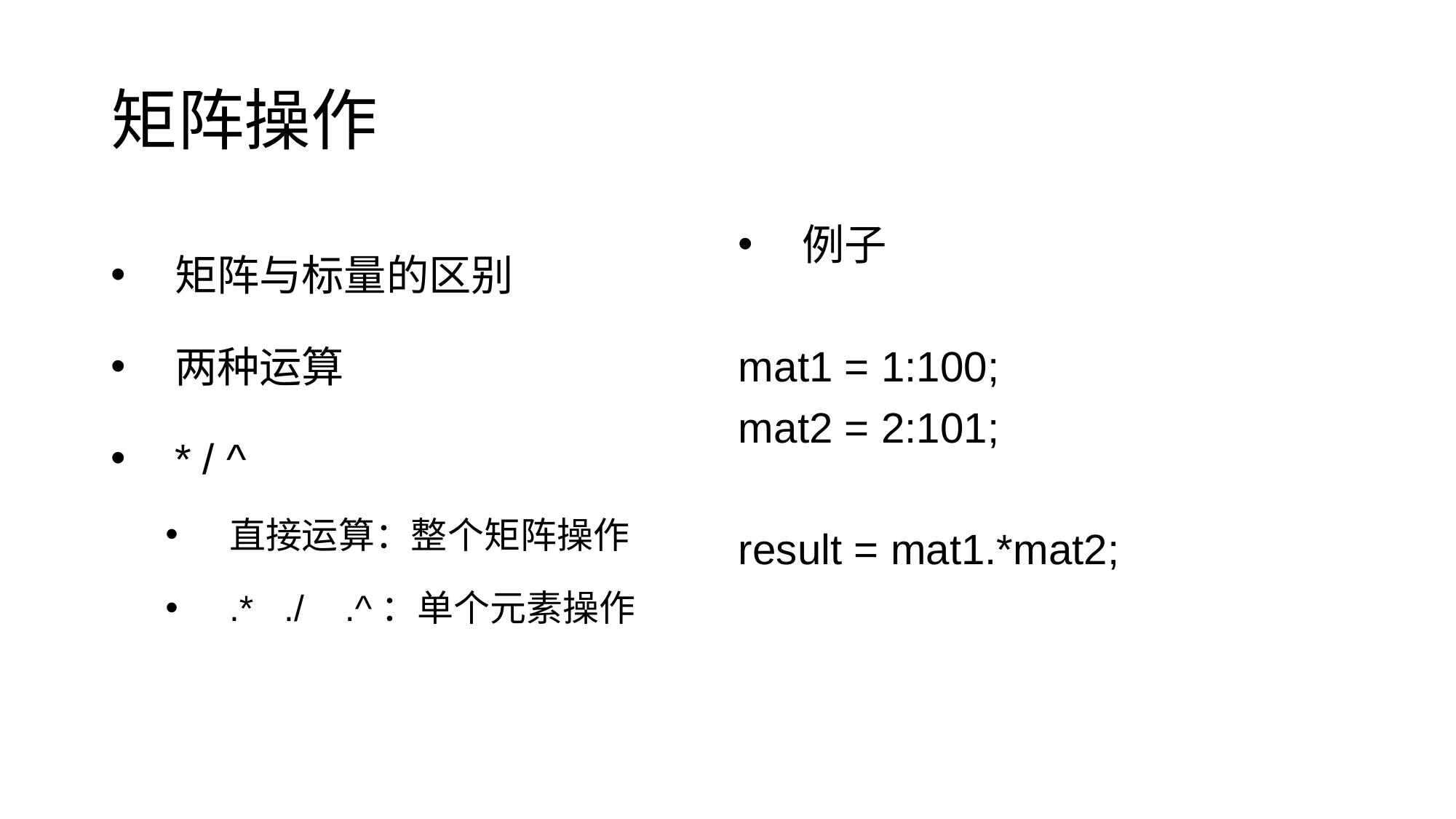

# 矩阵操作
矩阵与标量的区别
两种运算
* / ^
直接运算：整个矩阵操作
.*   ./    .^：单个元素操作
例子

mat1 = 1:100;
mat2 = 2:101;

result = mat1.*mat2;